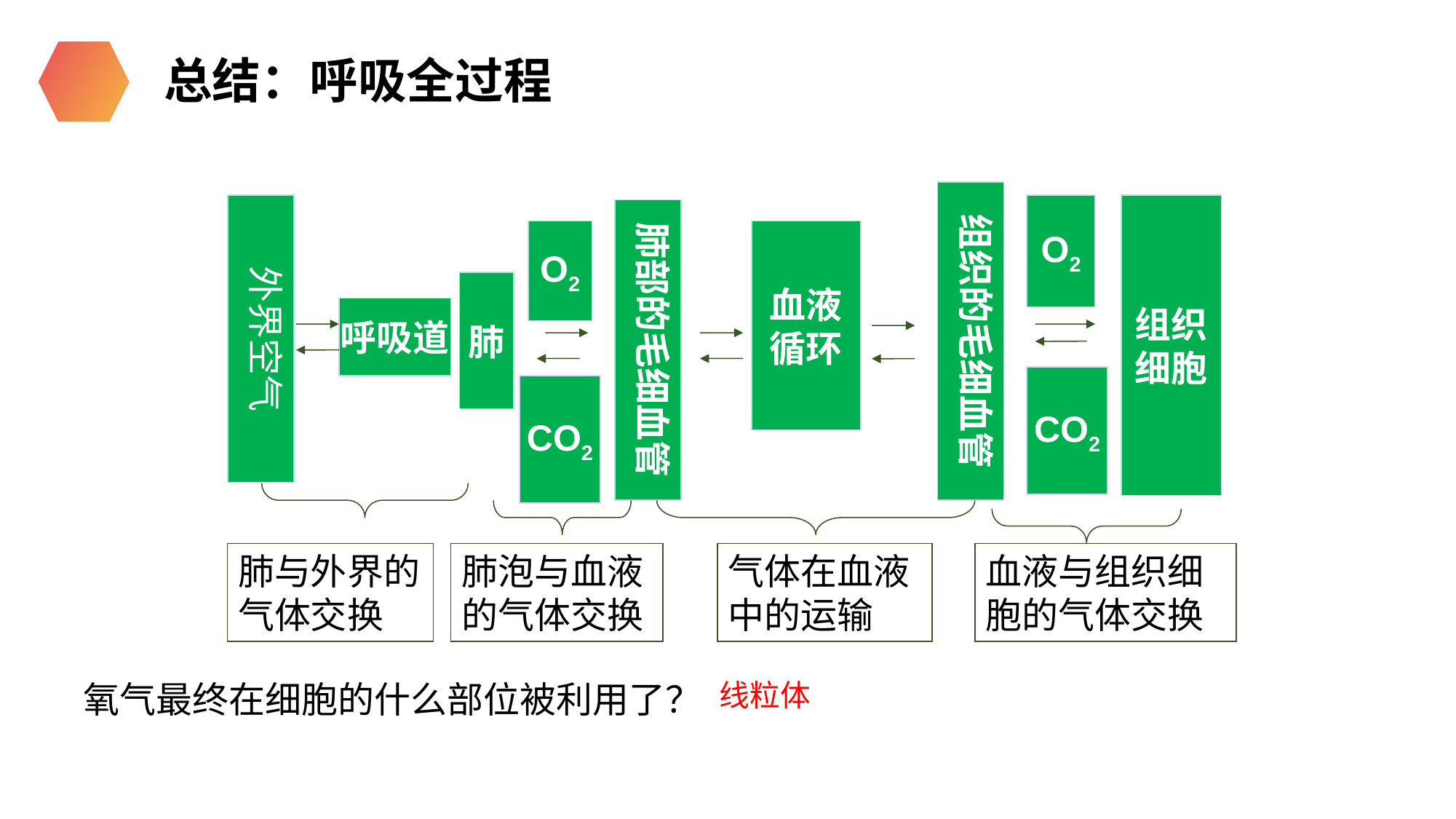

总结：呼吸全过程
组织的毛细血管
外界空气
O2
组织
细胞
肺部的毛细血管
O2
血液
循环
肺
呼吸道

CO2
CO2

肺与外界的气体交换
肺泡与血液的气体交换
气体在血液中的运输
血液与组织细胞的气体交换
氧气最终在细胞的什么部位被利用了？
线粒体